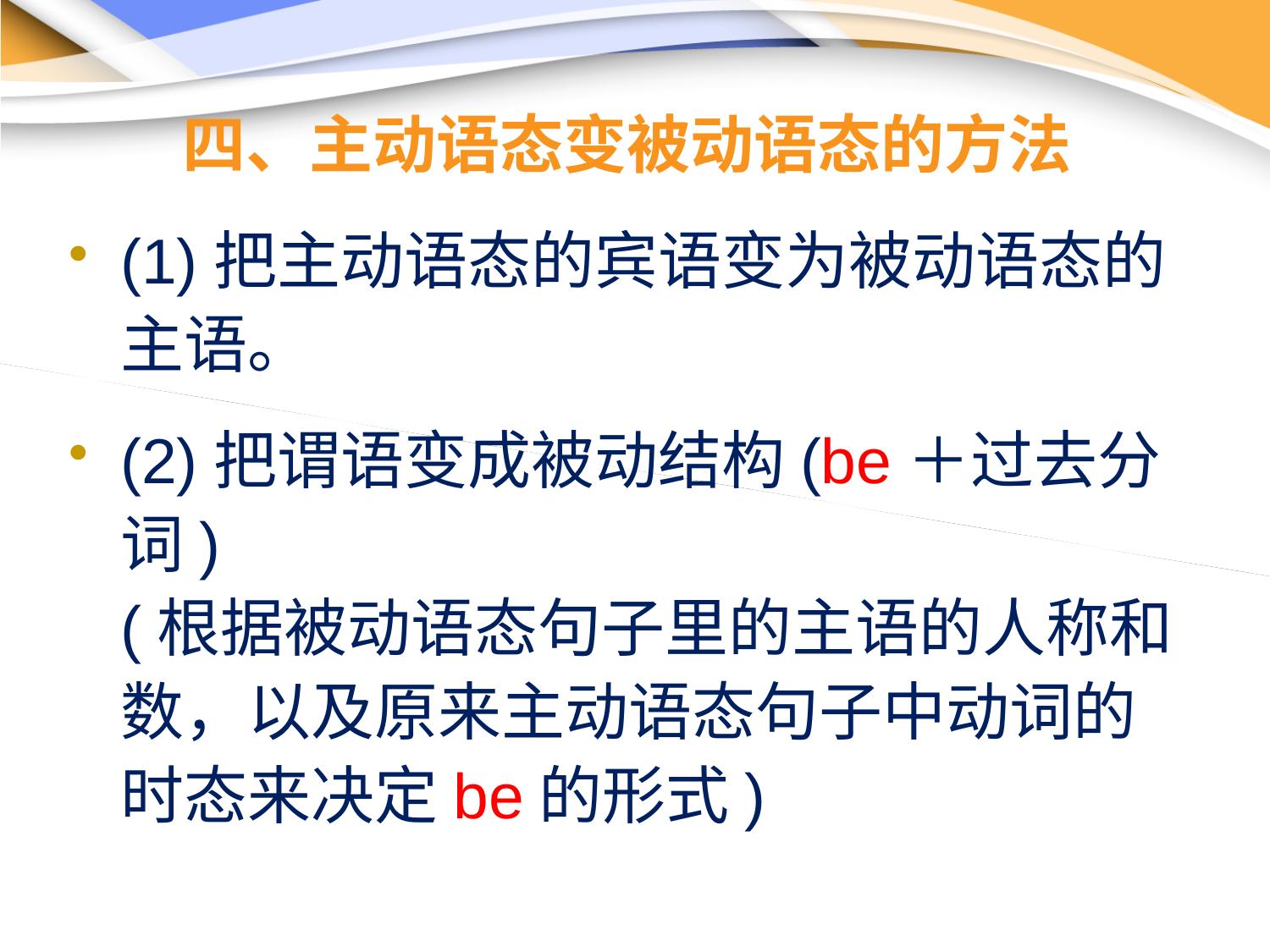

# 四、主动语态变被动语态的方法
(1)把主动语态的宾语变为被动语态的主语。
(2)把谓语变成被动结构(be＋过去分词)
(根据被动语态句子里的主语的人称和数，以及原来主动语态句子中动词的时态来决定be的形式)